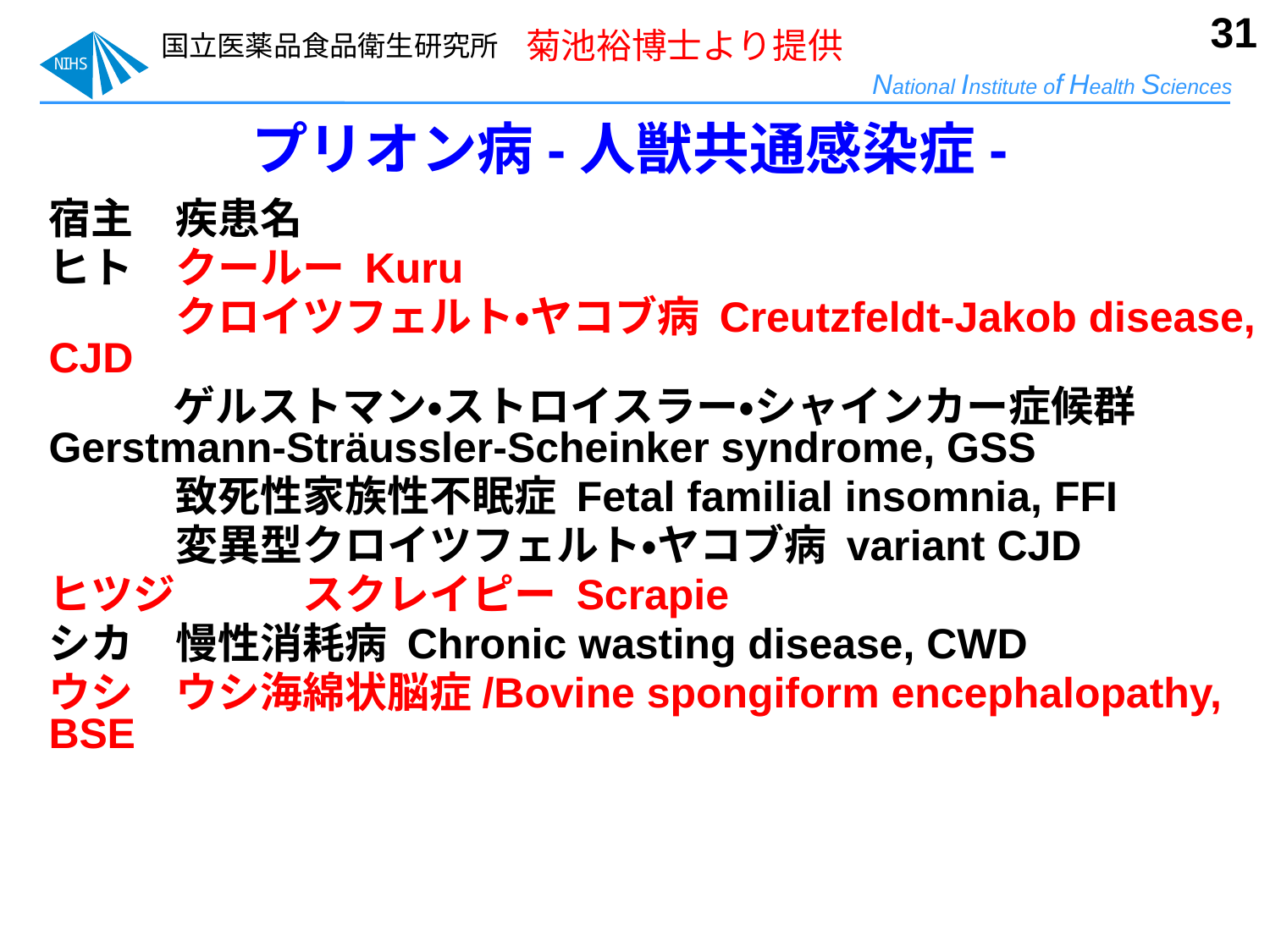

31
菊池裕博士より提供
プリオン病-人獣共通感染症-
宿主	疾患名
ヒト	クールー Kuru
	クロイツフェルト・ヤコブ病 Creutzfeldt-Jakob disease, CJD
            ゲルストマン・ストロイスラー・シャインカー症候群   	Gerstmann-Sträussler-Scheinker syndrome, GSS
         	致死性家族性不眠症 Fetal familial insomnia, FFI
	変異型クロイツフェルト・ヤコブ病 variant CJD
ヒツジ	スクレイピー Scrapie
シカ	慢性消耗病 Chronic wasting disease, CWD
ウシ	ウシ海綿状脳症/Bovine spongiform encephalopathy, BSE